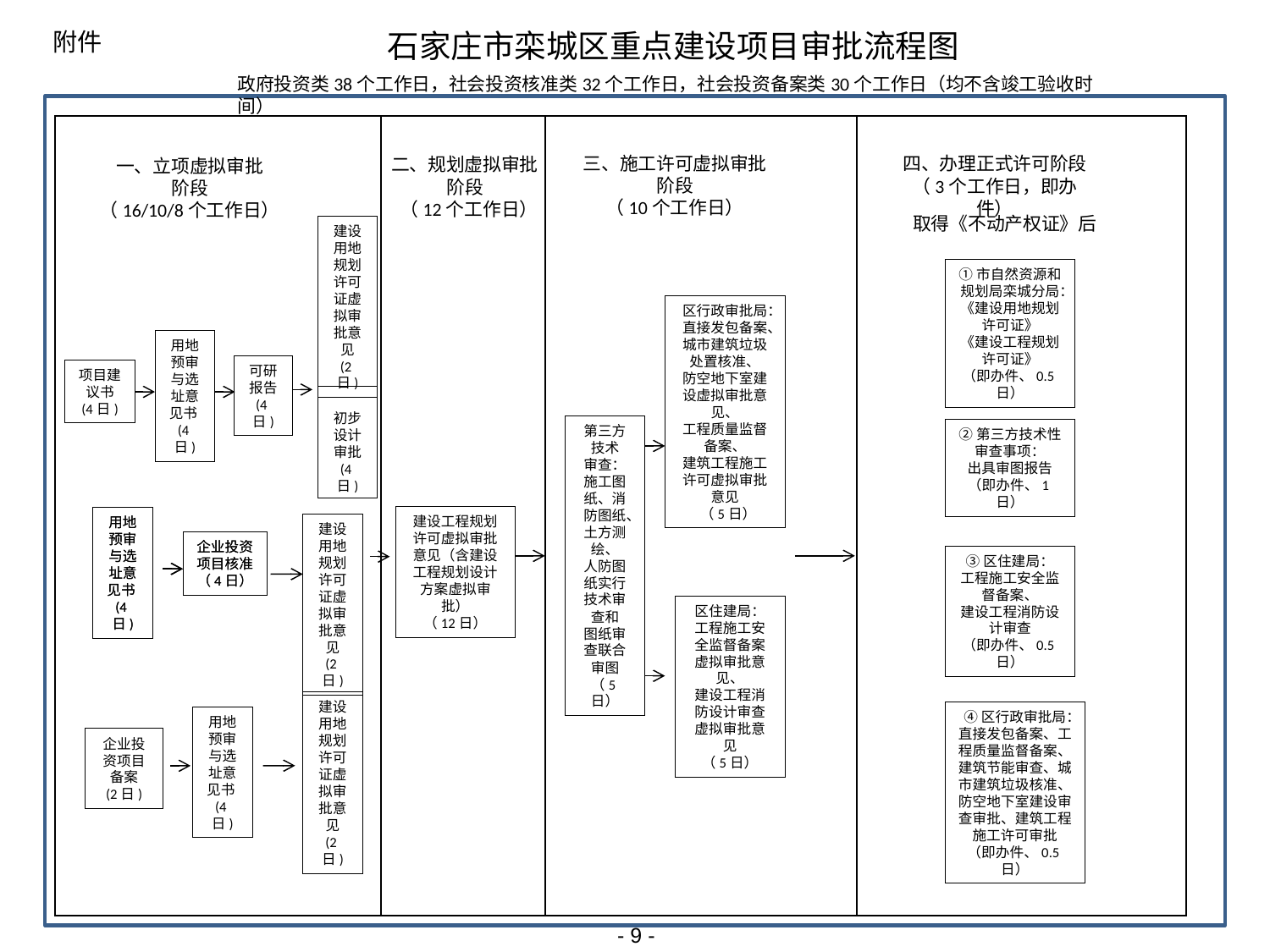

附件
石家庄市栾城区重点建设项目审批流程图
政府投资类38个工作日，社会投资核准类32个工作日，社会投资备案类30个工作日（均不含竣工验收时间）

|  |  |  |  |
| --- | --- | --- | --- |
三、施工许可虚拟审批阶段
（10个工作日）

四、办理正式许可阶段
（3个工作日，即办件）
二、规划虚拟审批阶段
 （12个工作日）

一、立项虚拟审批
阶段
（16/10/8个工作日）
取得《不动产权证》后
建设用地规划许可证虚拟审批意见
(2日)

初步设计审批
(4日)
①市自然资源和规划局栾城分局：
《建设用地规划许可证》
《建设工程规划许可证》
（即办件、0.5日）
区行政审批局：直接发包备案、
城市建筑垃圾处置核准、
防空地下室建设虚拟审批意见、
工程质量监督备案、
建筑工程施工许可虚拟审批意见
 （5日）
用地预审与选址意见书(4日)
可研报告
(4日)
项目建议书
(4日)
第三方技术
审查：
施工图纸、消防图纸、
土方测绘、
人防图纸实行技术审查和
图纸审查联合审图
（5日）
②第三方技术性审查事项：
出具审图报告（即办件、1日）
建设工程规划许可虚拟审批意见（含建设工程规划设计方案虚拟审批）
（12日）
用地预审与选址意见书(4日)
用地预审与选址意见书(4日)
建设用地规划许可证虚拟审批意见
(2日)
企业投资项目核准（4日）
企业投资项目核准（4日）
③区住建局：
工程施工安全监督备案、
建设工程消防设计审查
（即办件、0.5日）
区住建局：
工程施工安全监督备案虚拟审批意见、
建设工程消防设计审查虚拟审批意见
（5日）
建设用地规划许可证虚拟审批意见
(2日)
④区行政审批局：
直接发包备案、工程质量监督备案、建筑节能审查、城市建筑垃圾核准、防空地下室建设审查审批、建筑工程施工许可审批
（即办件、0.5日）
用地预审与选址意见书(4日)
企业投资项目备案
(2日)

- 9 -